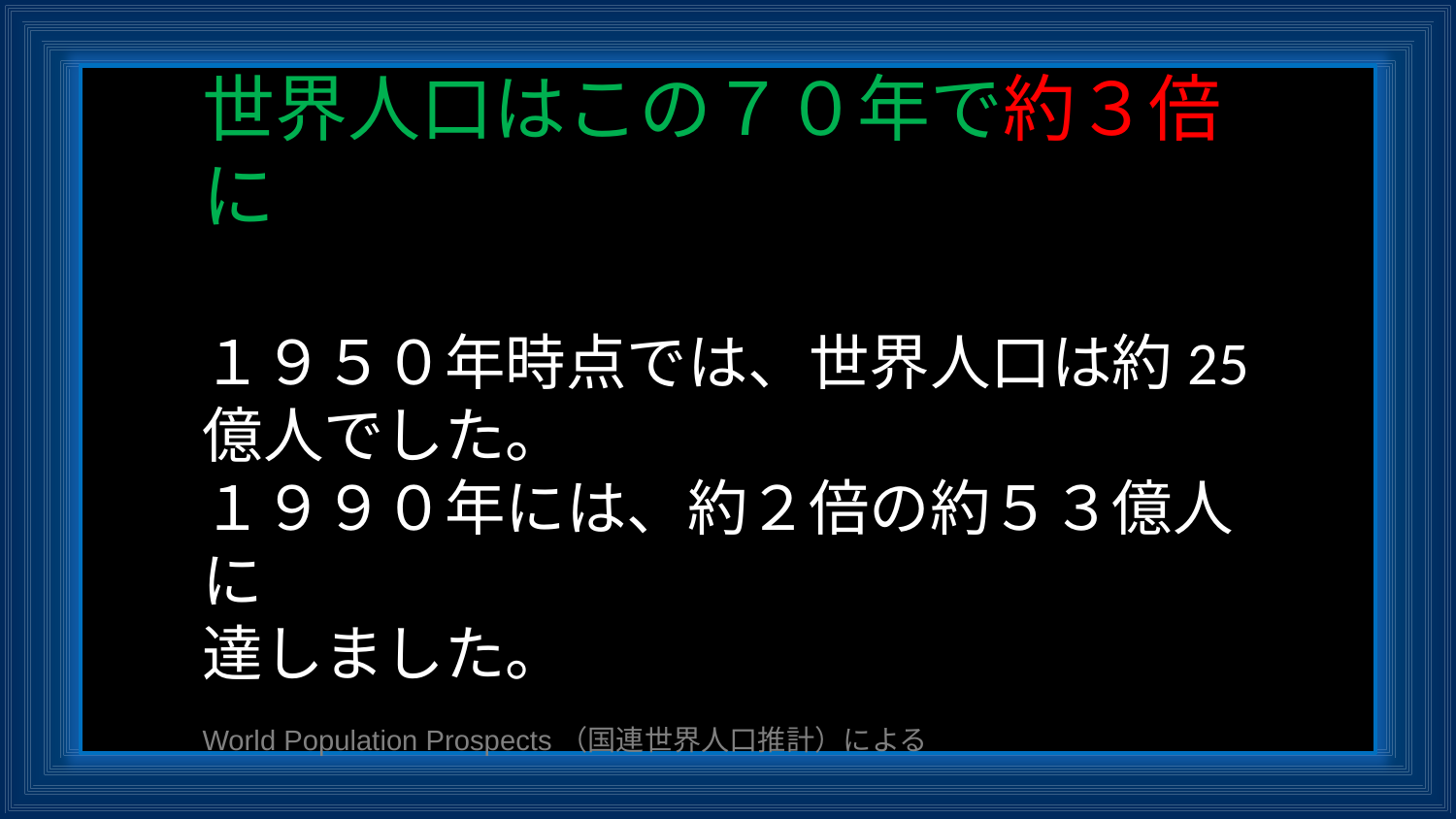

世界人口はこの７０年で約３倍に

１９５０年時点では、世界人口は約25億人でした。
１９９０年には、約２倍の約５３億人に
達しました。

World Population Prospects（国連世界人口推計）による